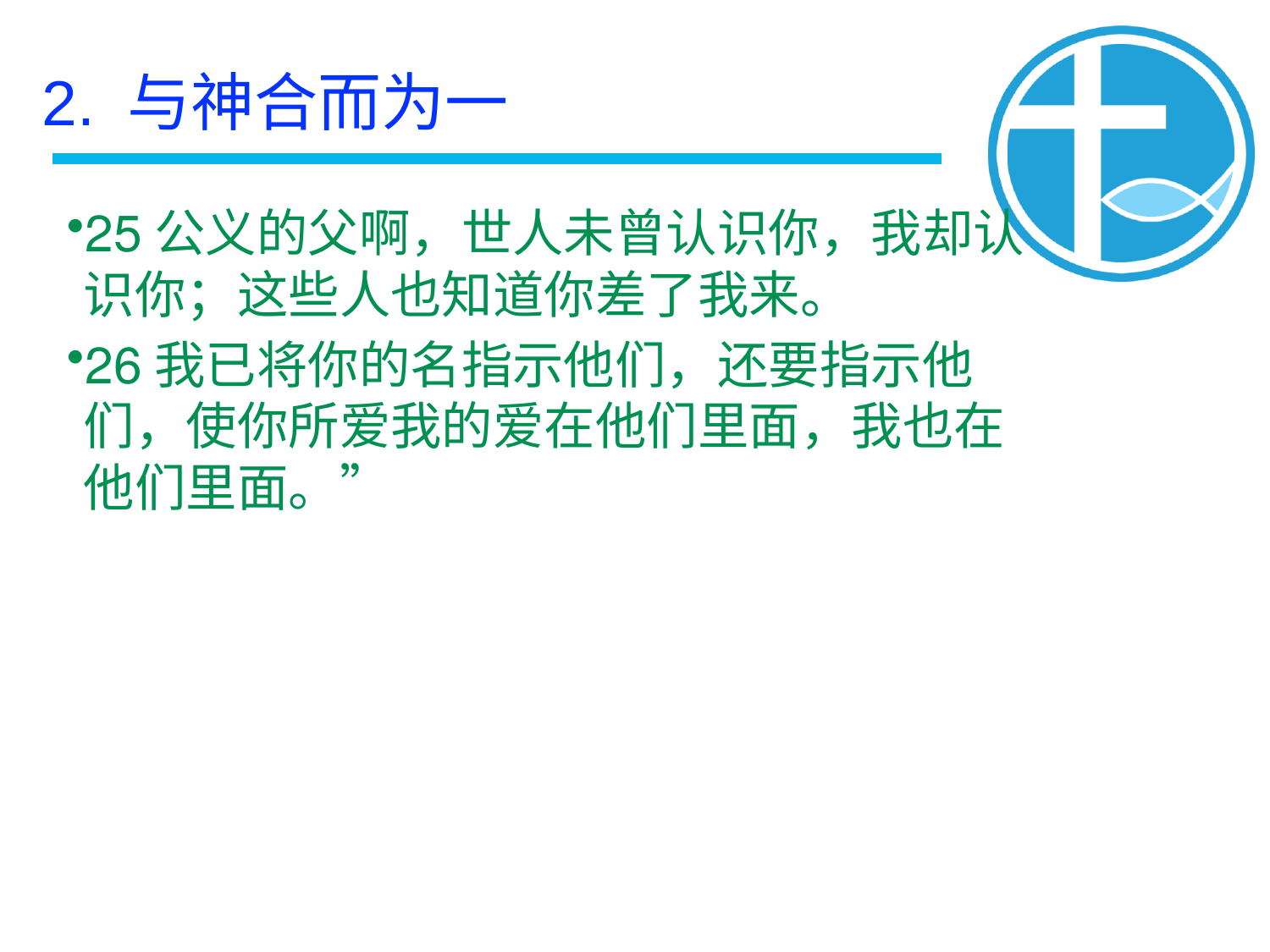

2. 与神合而为一
25公义的父啊，世人未曾认识你，我却认识你；这些人也知道你差了我来。
26我已将你的名指示他们，还要指示他们，使你所爱我的爱在他们里面，我也在他们里面。”